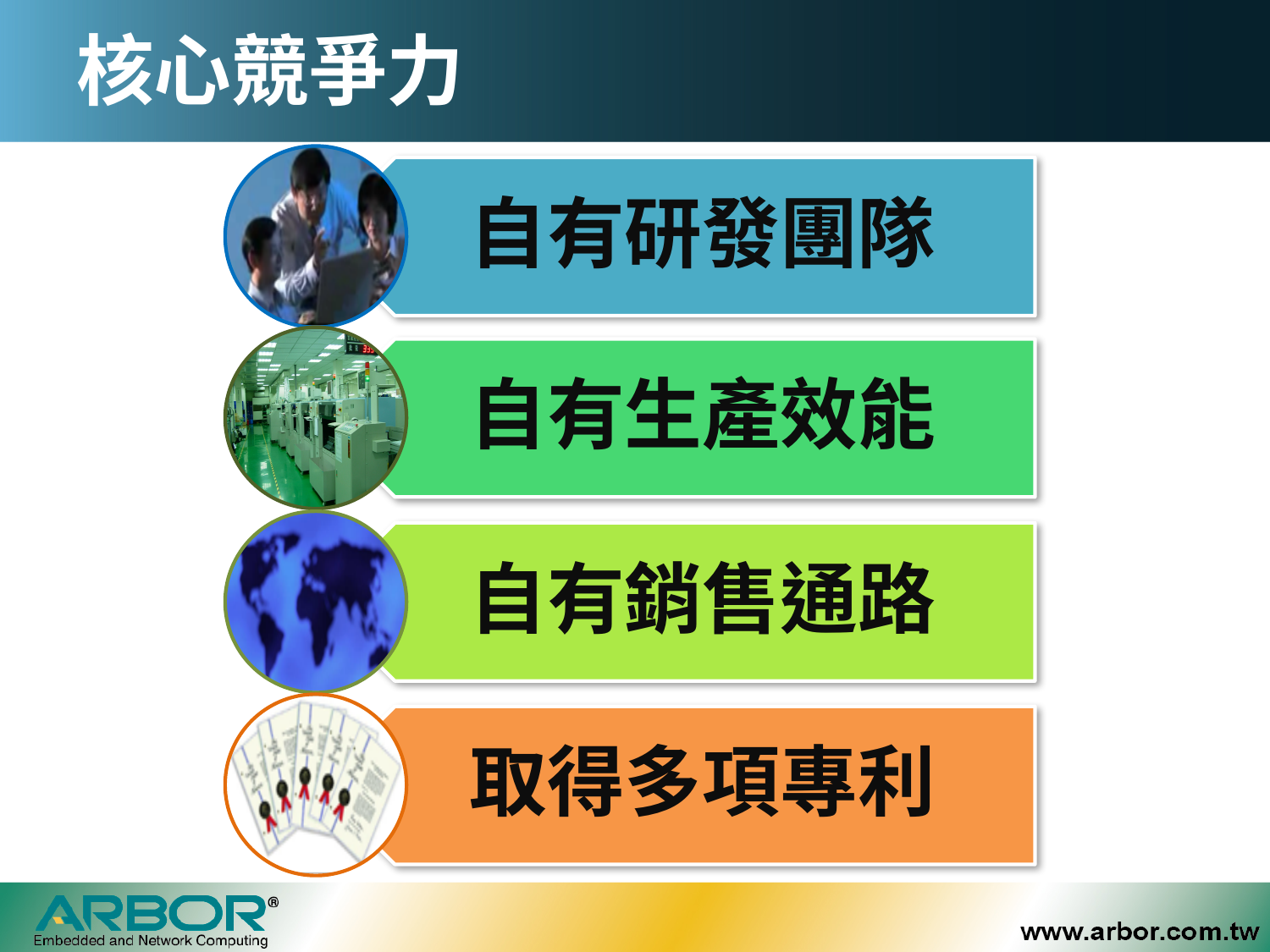

# 核心競爭力
自有研發團隊
自有生產效能
自有銷售通路
取得多項專利
23